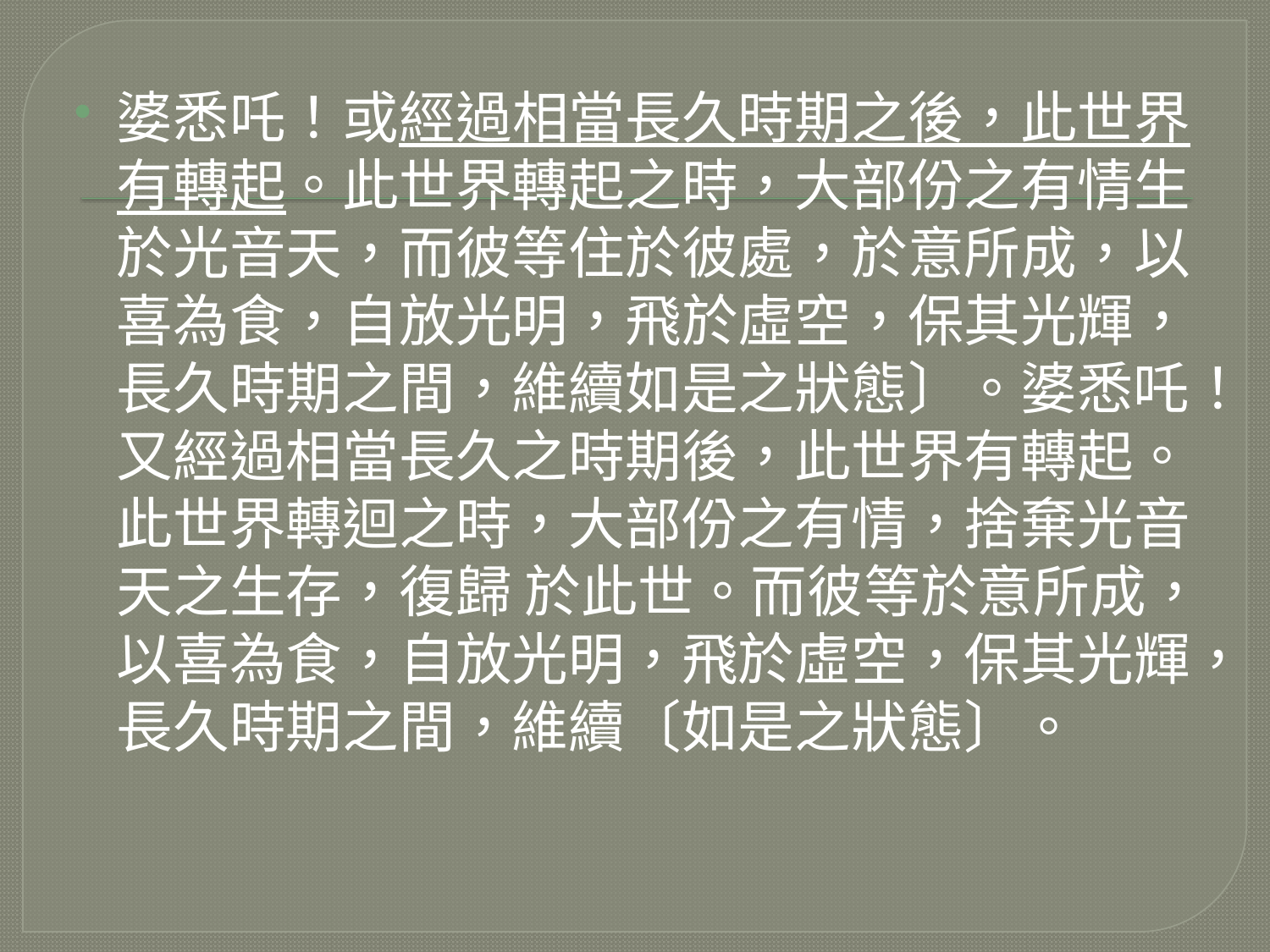

婆悉吒！或經過相當長久時期之後，此世界有轉起。此世界轉起之時，大部份之有情生於光音天，而彼等住於彼處，於意所成，以喜為食，自放光明，飛於虛空，保其光輝，長久時期之間，維續如是之狀態〕。婆悉吒！又經過相當長久之時期後，此世界有轉起。此世界轉迴之時，大部份之有情，捨棄光音天之生存，復歸 於此世。而彼等於意所成，以喜為食，自放光明，飛於虛空，保其光輝，長久時期之間，維續〔如是之狀態〕。